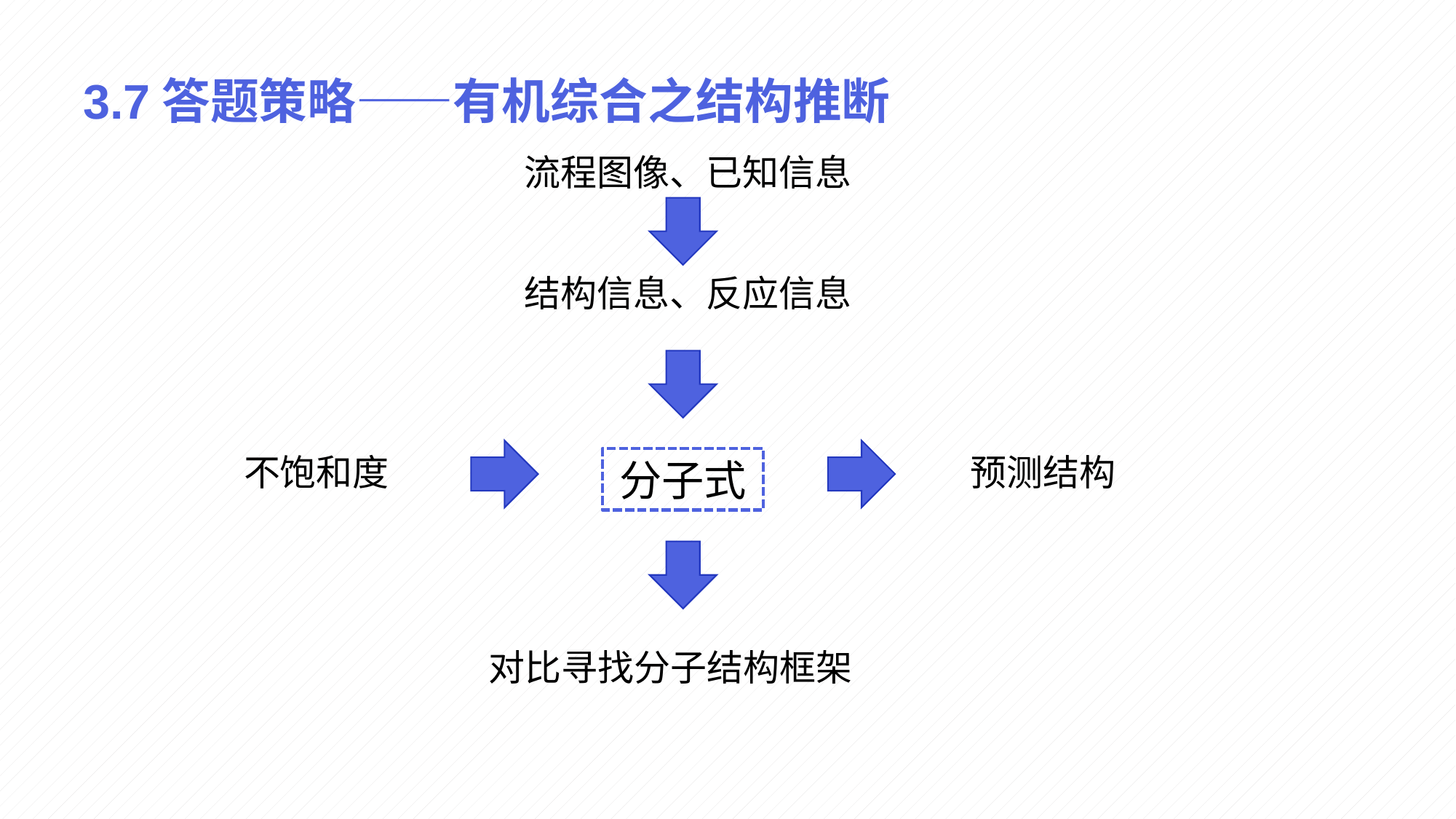

# 3.7答题策略——有机综合之结构推断
流程图像、已知信息

结构信息、反应信息

预测结构
不饱和度
分子式

对比寻找分子结构框架